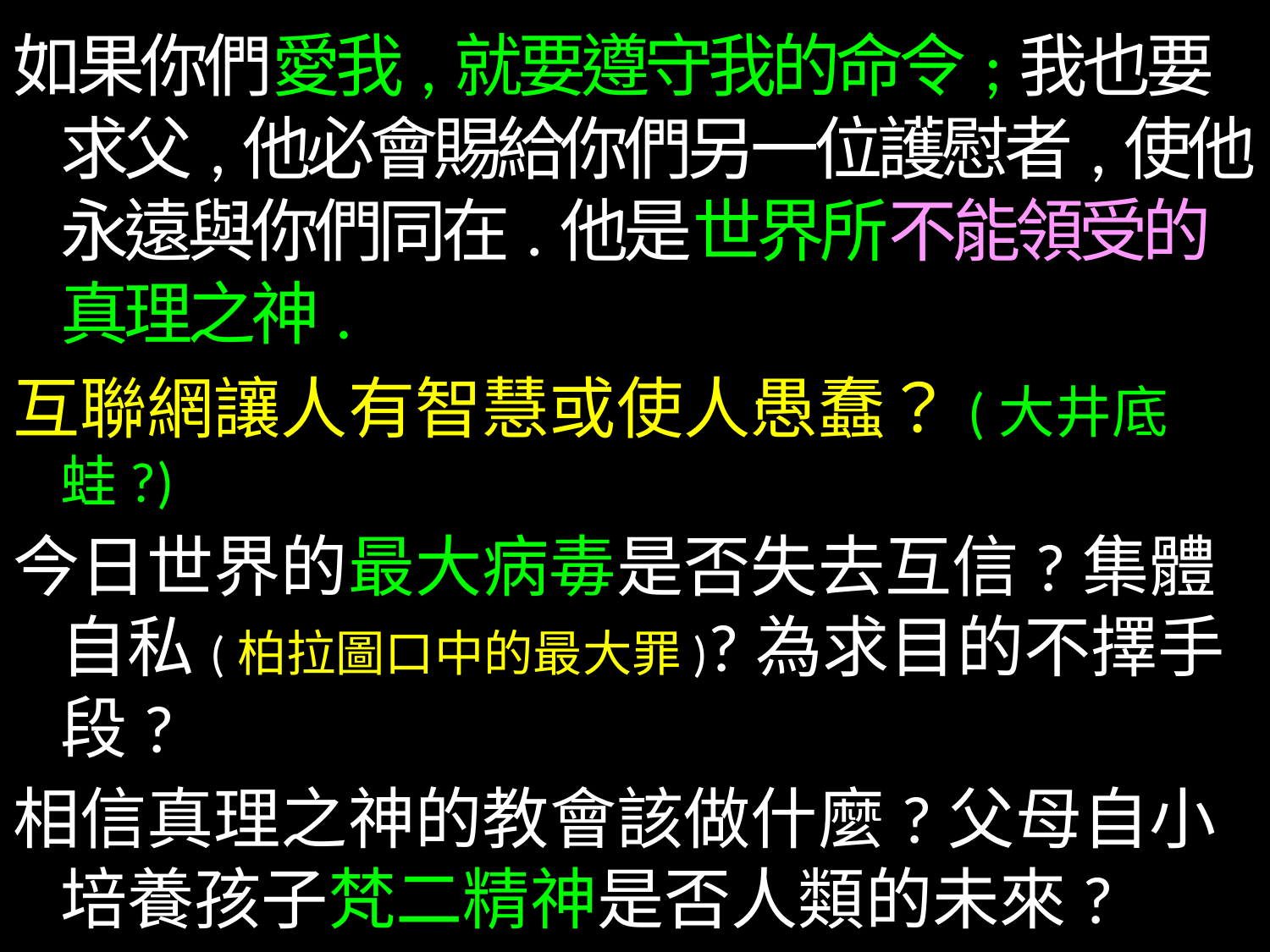

如果你們愛我,就要遵守我的命令;我也要求父,他必會賜給你們另一位護慰者,使他永遠與你們同在.他是世界所不能領受的真理之神.
互聯網讓人有智慧或使人愚蠢？(大井底蛙?)
今日世界的最大病毒是否失去互信?集體自私(柏拉圖口中的最大罪)?為求目的不擇手段?
相信真理之神的教會該做什麼?父母自小培養孩子梵二精神是否人類的未來?
強力推薦我在YouTube 20200511徐錦堯梵二精神信生
      結合,介紹梵二後天主教信仰的精神與活力